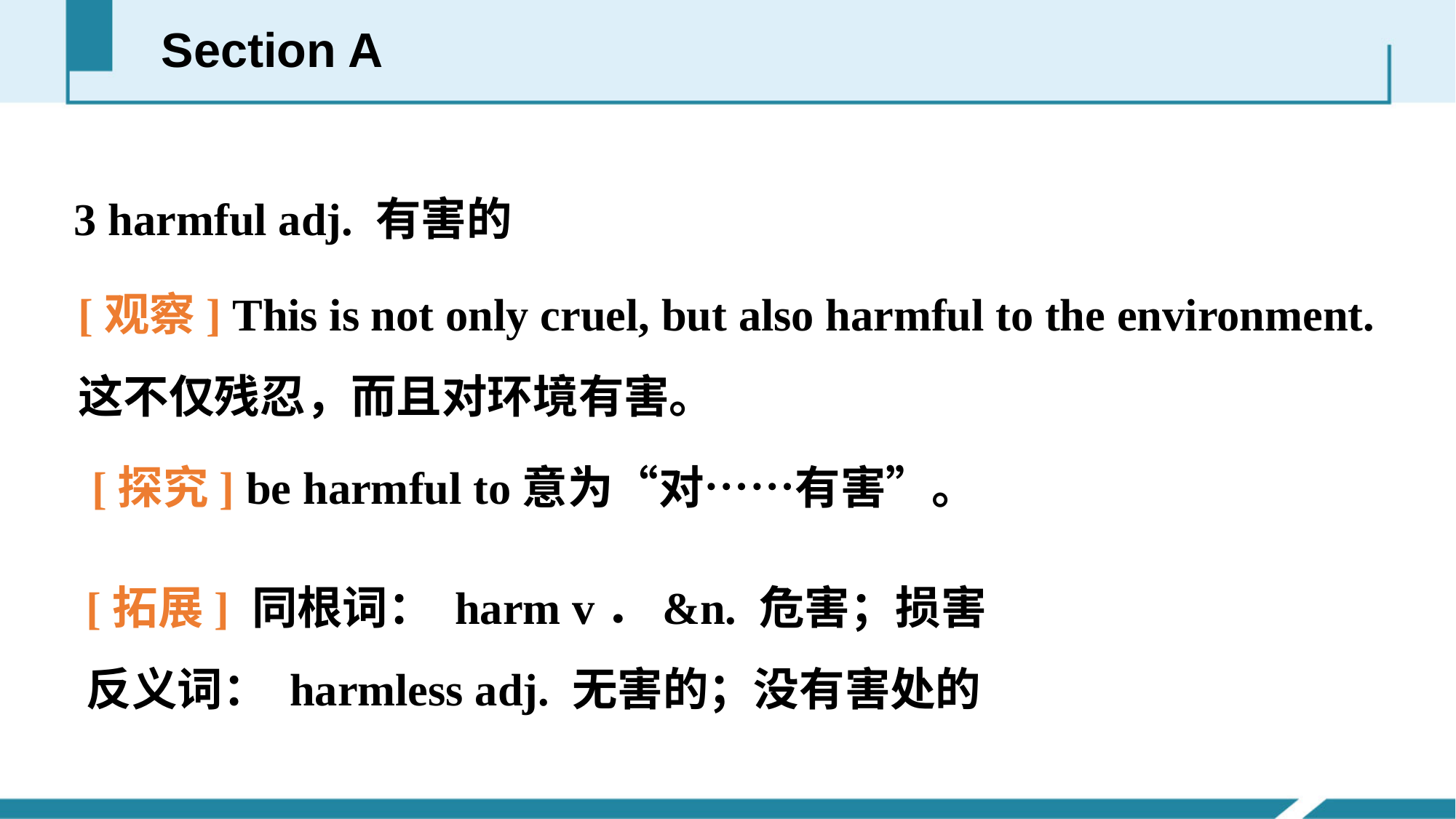

Section A
3 harmful adj. 有害的
[观察] This is not only cruel, but also harmful to the environment.
这不仅残忍，而且对环境有害。
[探究] be harmful to意为“对……有害”。
[拓展] 同根词： harm v．&n. 危害；损害
反义词： harmless adj. 无害的；没有害处的